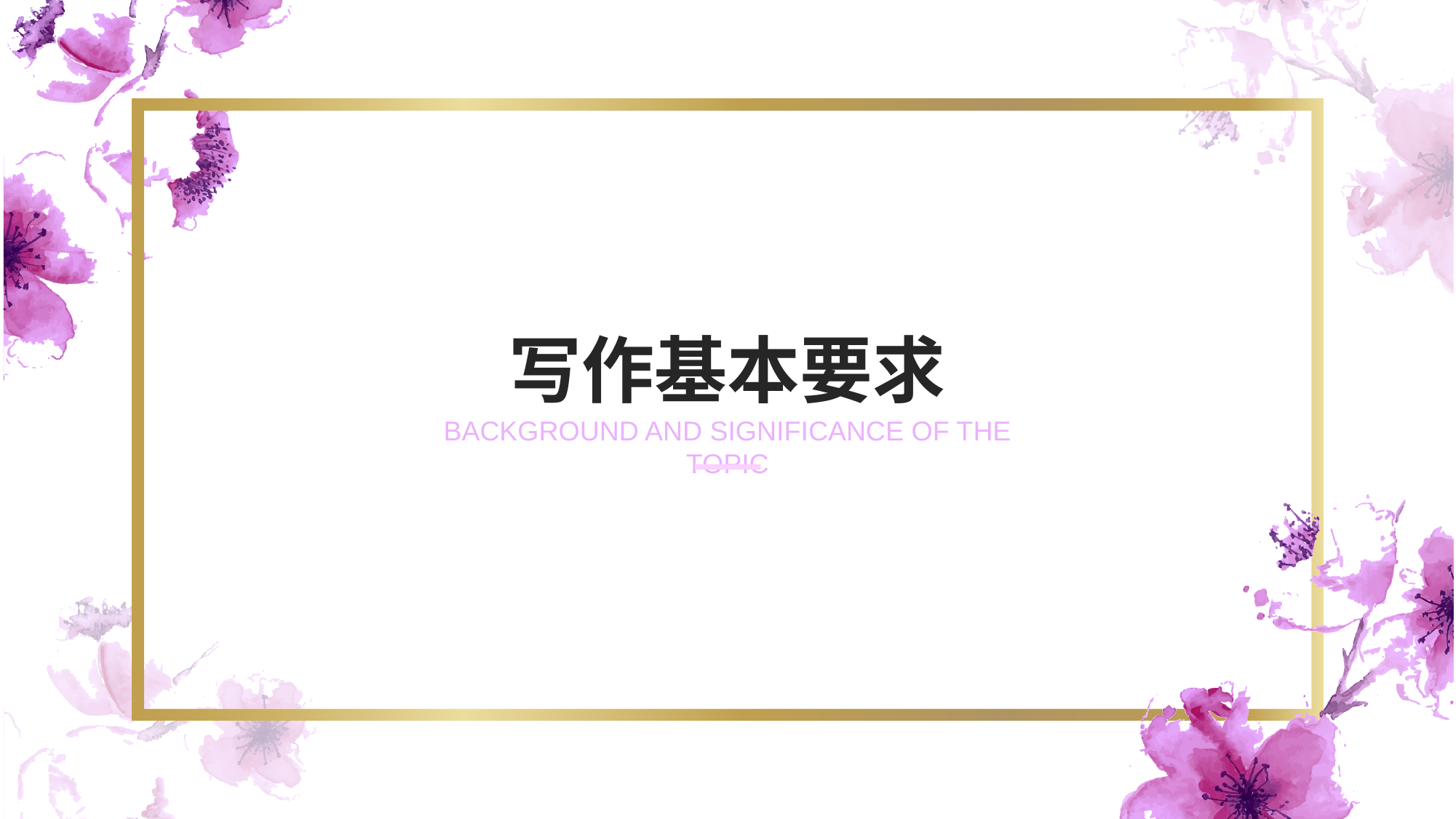

写作基本要求
BACKGROUND AND SIGNIFICANCE OF THE TOPIC